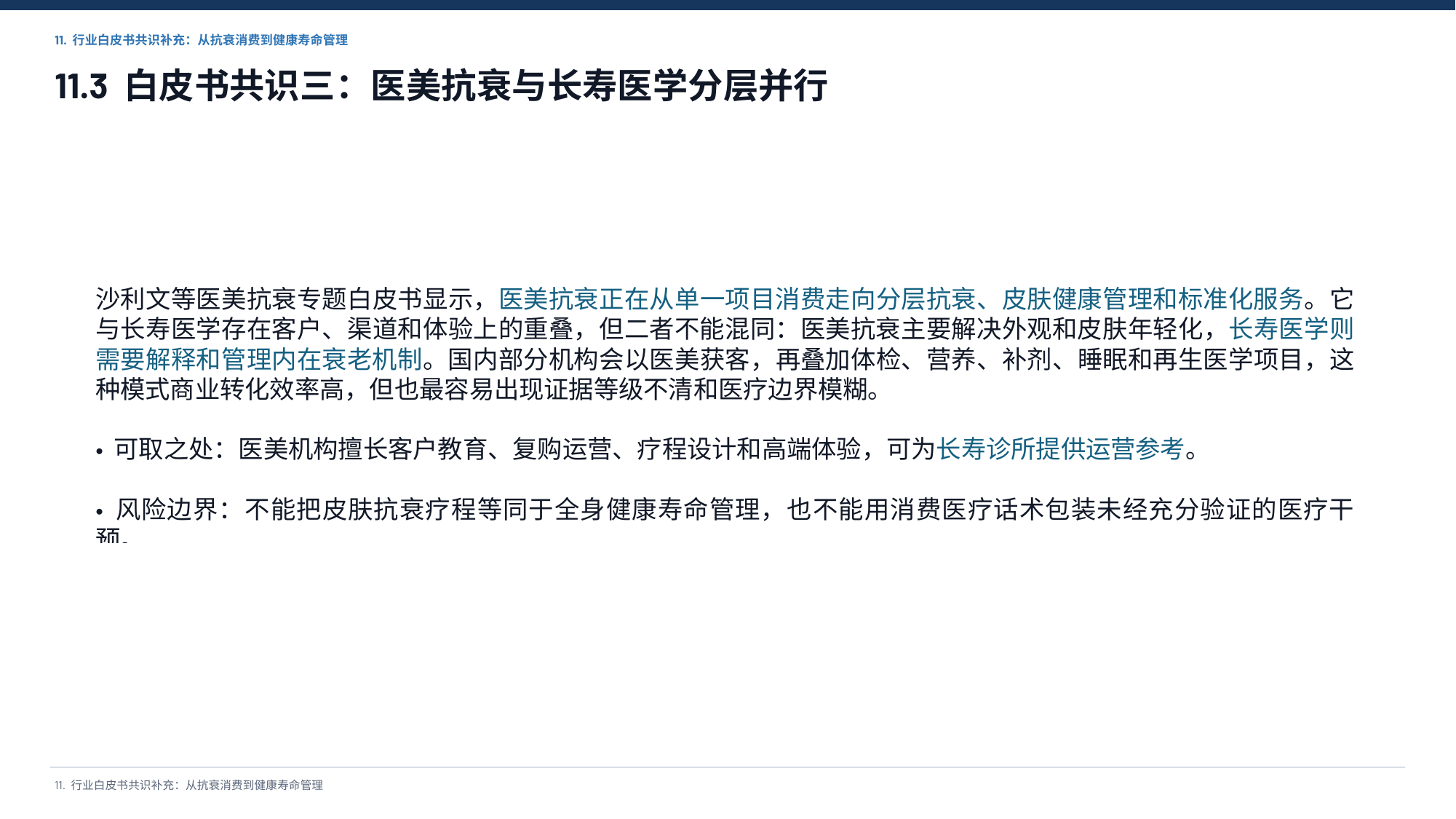

11. 行业白皮书共识补充：从抗衰消费到健康寿命管理
11.3 白皮书共识三：医美抗衰与长寿医学分层并行
沙利文等医美抗衰专题白皮书显示，医美抗衰正在从单一项目消费走向分层抗衰、皮肤健康管理和标准化服务。它与长寿医学存在客户、渠道和体验上的重叠，但二者不能混同：医美抗衰主要解决外观和皮肤年轻化，长寿医学则需要解释和管理内在衰老机制。国内部分机构会以医美获客，再叠加体检、营养、补剂、睡眠和再生医学项目，这种模式商业转化效率高，但也最容易出现证据等级不清和医疗边界模糊。

• 可取之处：医美机构擅长客户教育、复购运营、疗程设计和高端体验，可为长寿诊所提供运营参考。

• 风险边界：不能把皮肤抗衰疗程等同于全身健康寿命管理，也不能用消费医疗话术包装未经充分验证的医疗干预。

11. 行业白皮书共识补充：从抗衰消费到健康寿命管理